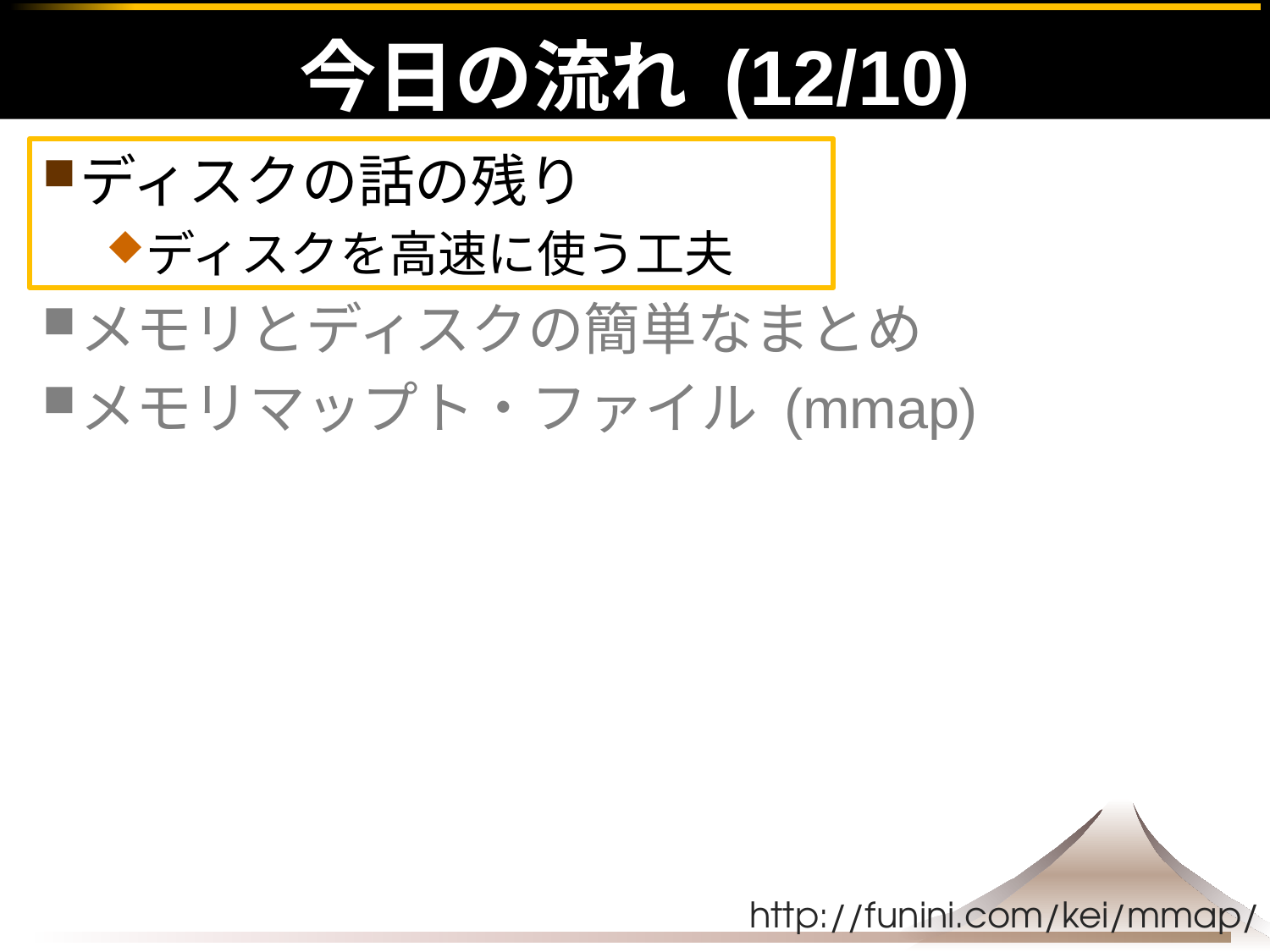

# 今日の流れ (12/10)
ディスクの話の残り
ディスクを高速に使う工夫
メモリとディスクの簡単なまとめ
メモリマップト・ファイル (mmap)